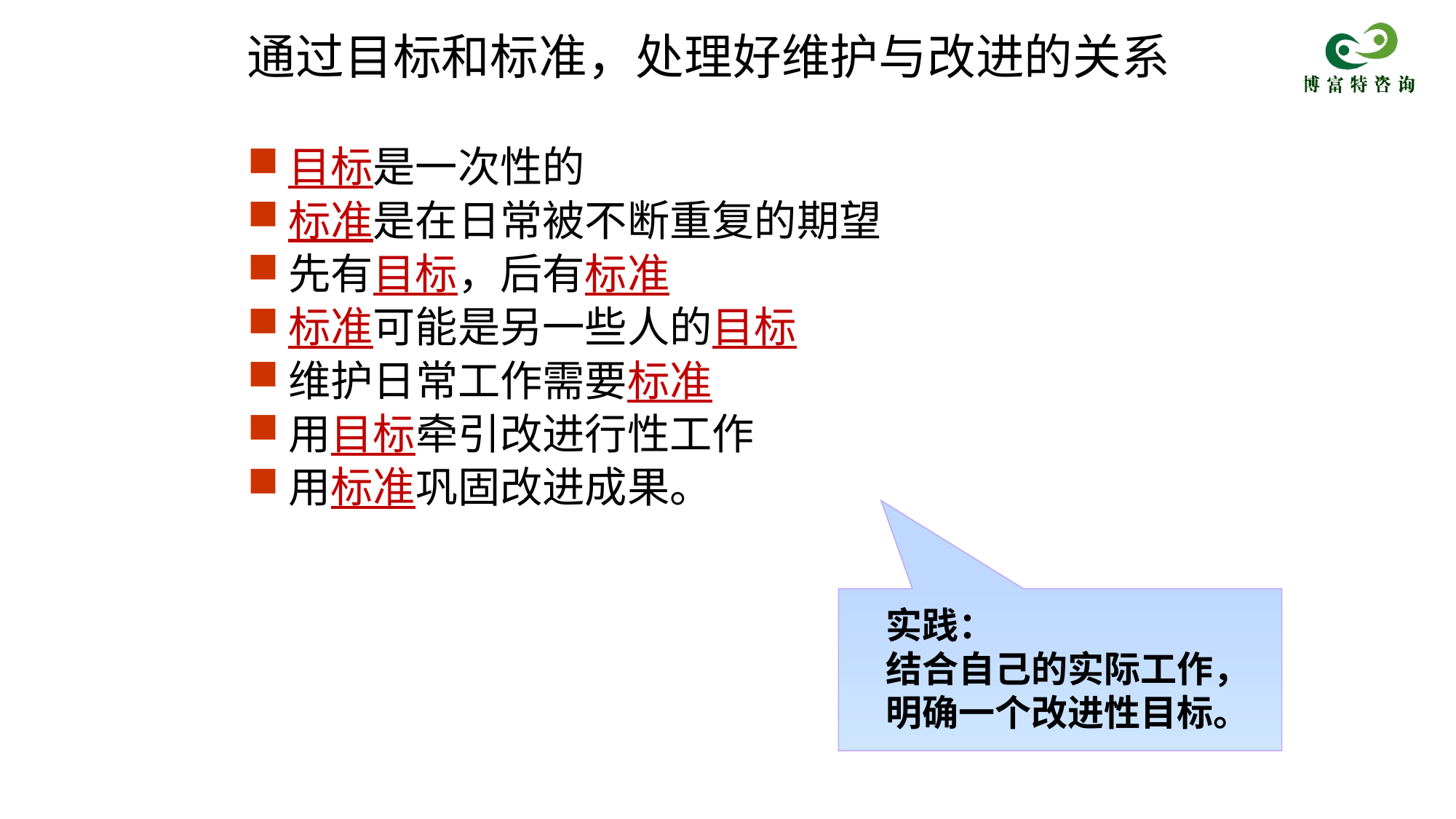

# 通过目标和标准，处理好维护与改进的关系
目标是一次性的
标准是在日常被不断重复的期望
先有目标，后有标准
标准可能是另一些人的目标
维护日常工作需要标准
用目标牵引改进行性工作
用标准巩固改进成果。

实践：
结合自己的实际工作，
明确一个改进性目标。